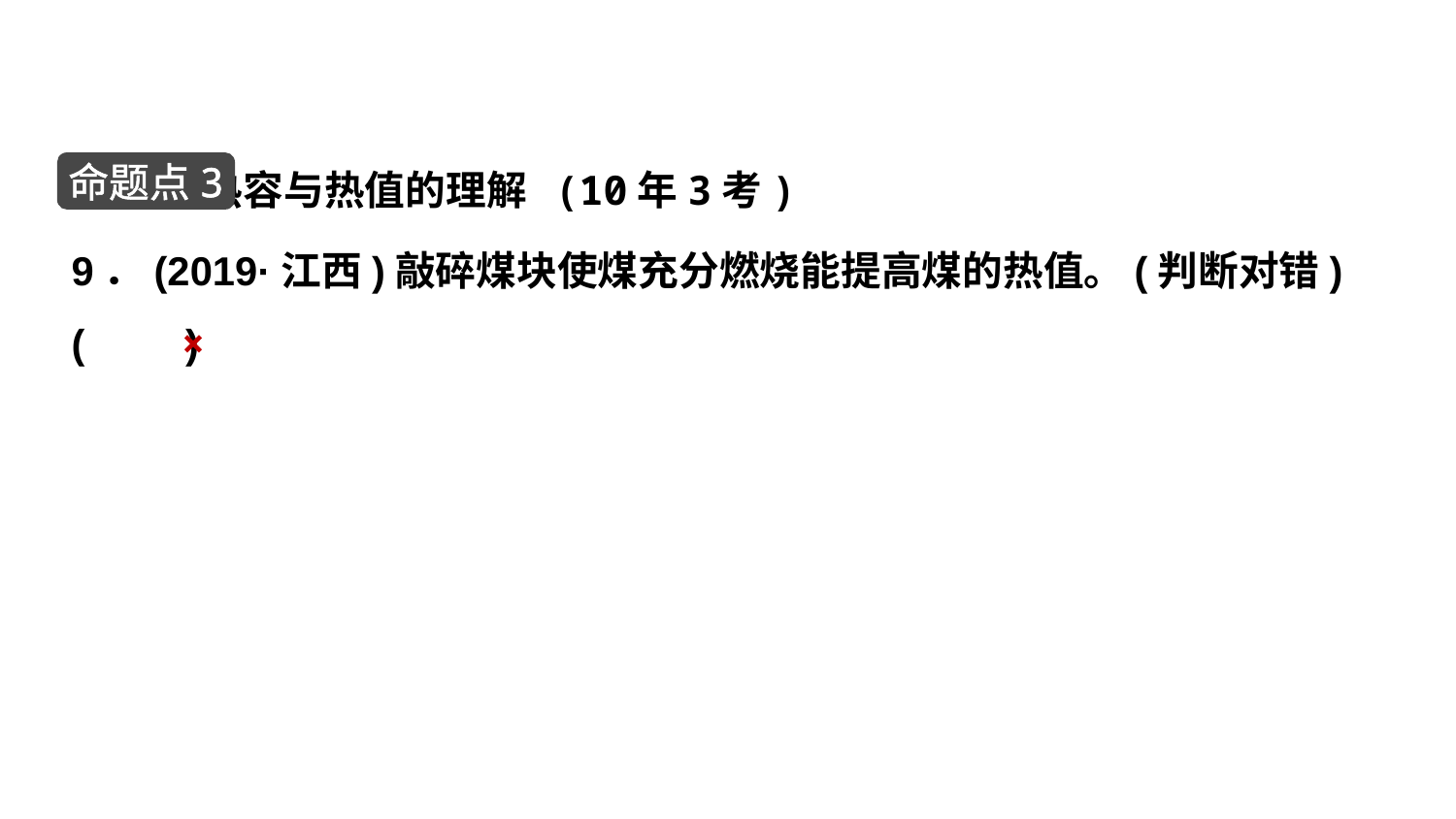

比热容与热值的理解  (10年3考)
命题点3
9．(2019·江西)敲碎煤块使煤充分燃烧能提高煤的热值。(判断对错)(　　)
×